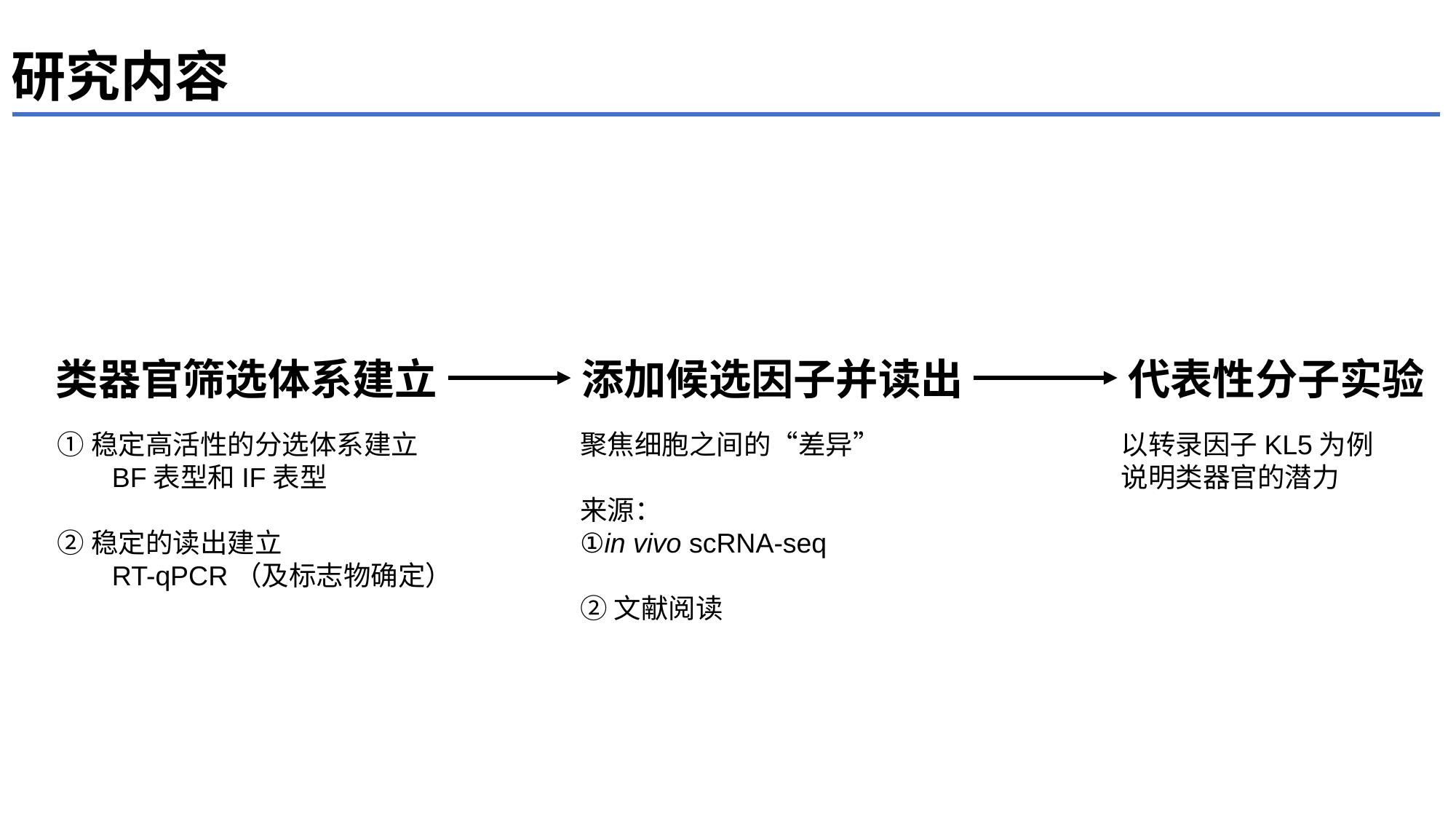

# 研究内容
类器官筛选体系建立
添加候选因子并读出
代表性分子实验
①稳定高活性的分选体系建立
BF表型和IF表型

②稳定的读出建立
RT-qPCR（及标志物确定）
聚焦细胞之间的“差异”

来源：
①in vivo scRNA-seq

②文献阅读
以转录因子KL5为例
说明类器官的潜力